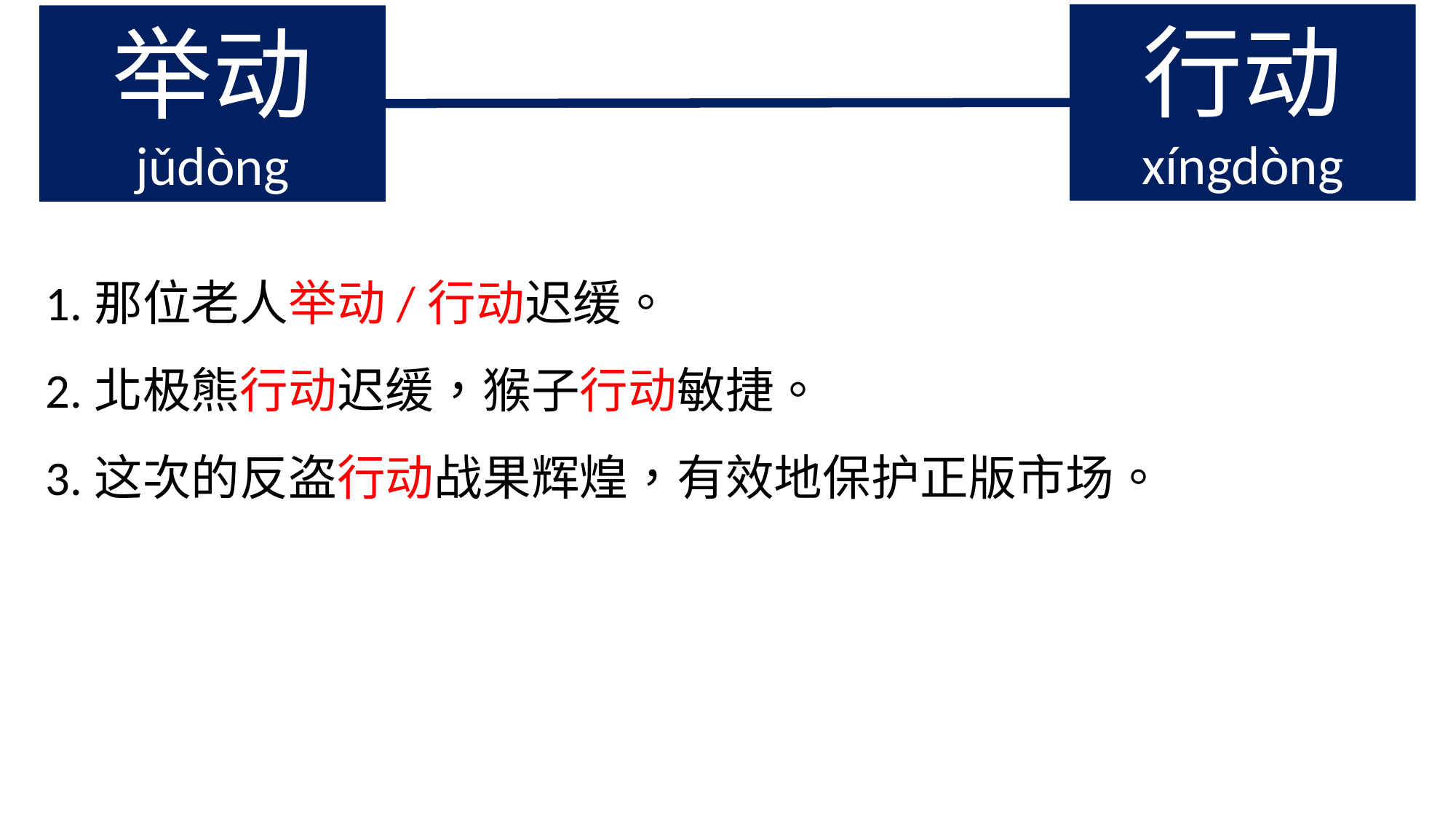

行动
xíngdòng
举动
jǔdòng
1.那位老人举动/行动迟缓。
2.北极熊行动迟缓，猴子行动敏捷。
3.这次的反盗行动战果辉煌，有效地保护正版市场。